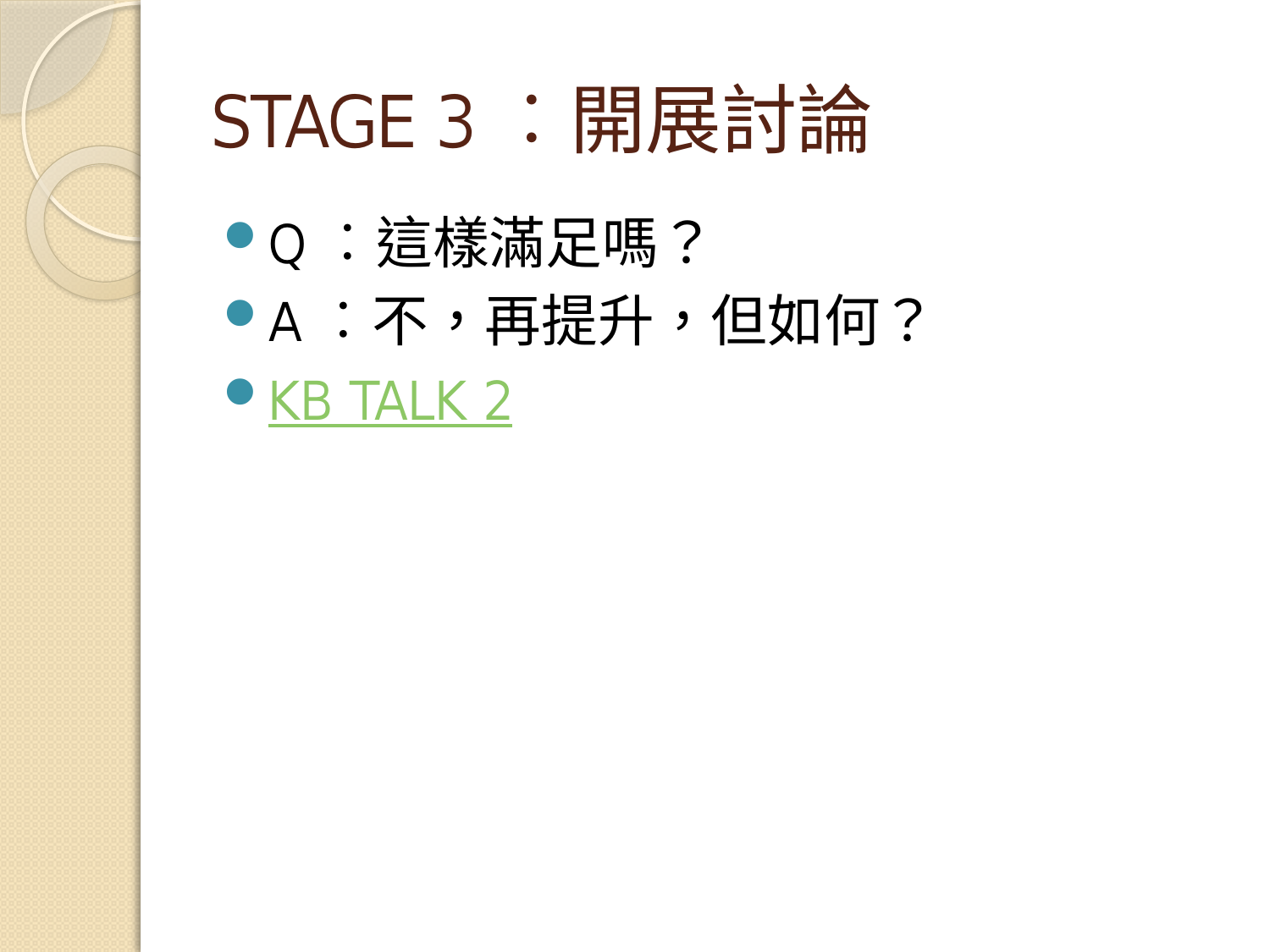

# STAGE 3︰開展討論
Q︰這樣滿足嗎？
A︰不，再提升，但如何？
KB TALK 2